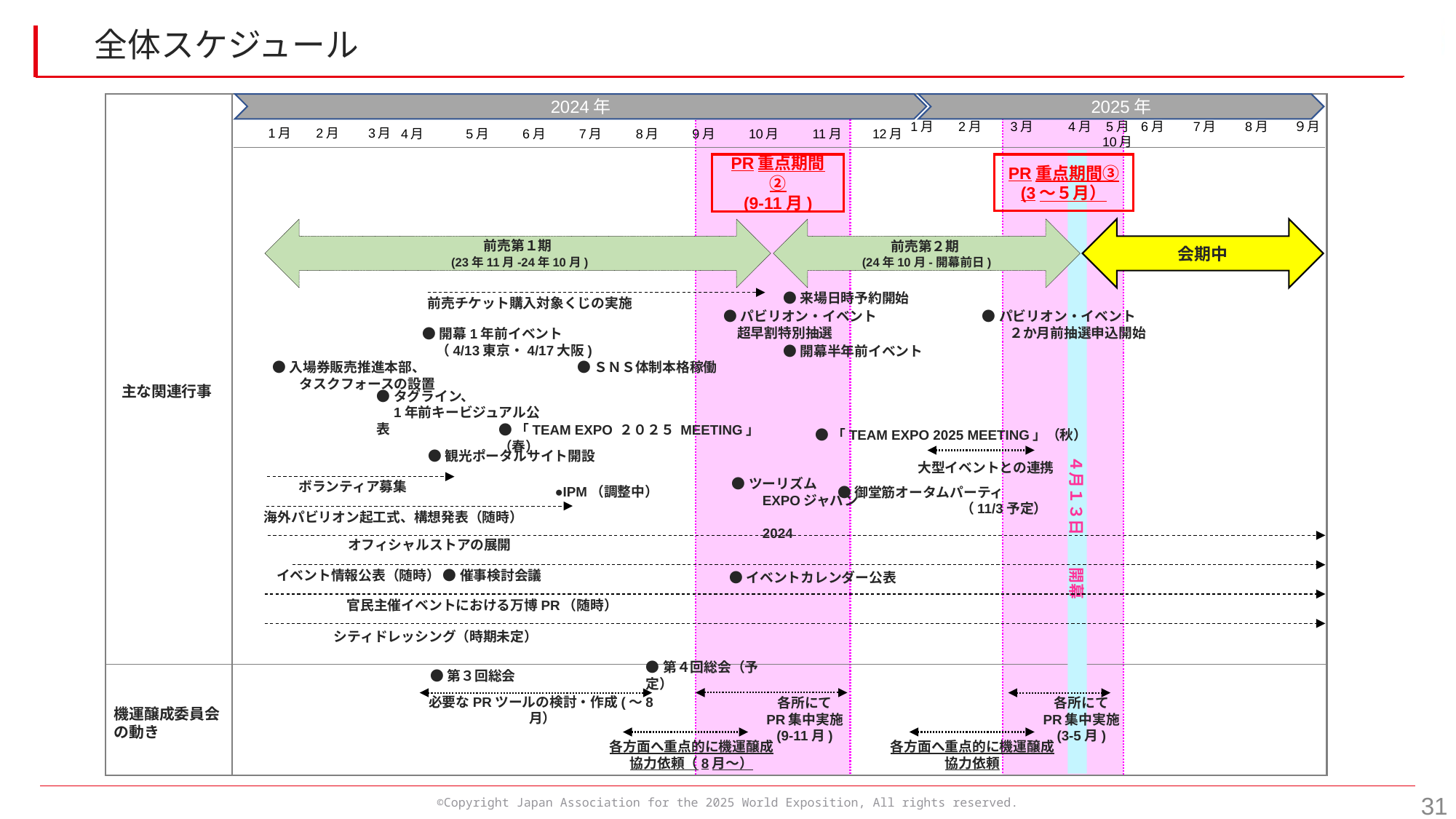

全体スケジュール

2024年
2025年

1月   　2月　　3月
1月   　2月　　3月　　  4月    5月   6月　　7月　　8月　　９月　　10月
4月　　　5月　      6月     　 7月     　 8月     　 9月     　 10月     　 11月     　12月
　　　　　　　　　　　　　　　　　　　４月１３日　　開幕
PR重点期間②
(9-11月)
PR重点期間③
(3～５月）
前売第１期
 (23年11月-24年10月)
前売第２期
(24年10月-開幕前日)
会期中

●来場日時予約開始
前売チケット購入対象くじの実施
●パビリオン・イベント
　超早割特別抽選
●パビリオン・イベント
　　２か月前抽選申込開始
●開幕1年前イベント
　（4/13東京・4/17大阪)
●開幕半年前イベント
●入場券販売推進本部、
　　タスクフォースの設置
●ＳＮＳ体制本格稼働
主な関連行事
●タグライン、
　1年前キービジュアル公表
●「TEAM EXPO 2025 MEETING」（秋）
●「TEAM EXPO ２０２５ MEETING」（春）
●観光ポータルサイト開設
大型イベントとの連携
●IPM（調整中）
ボランティア募集
●御堂筋オータムパーティ
　　　　　　　　　（11/3予定）
●ツーリズム
　　EXPOジャパン
　　2024
海外パビリオン起工式、構想発表（随時）
オフィシャルストアの展開
●催事検討会議
●イベントカレンダー公表
イベント情報公表（随時）
官民主催イベントにおける万博PR（随時）
シティドレッシング（時期未定）
●第３回総会
●第４回総会（予定）
機運醸成委員会
の動き
必要なPRツールの検討・作成(～8月）
各所にて
PR集中実施
(3-5月)
各所にて
PR集中実施
(9-11月)
各方面へ重点的に機運醸成
協力依頼
各方面へ重点的に機運醸成
協力依頼（8月～）

31
©Copyright Japan Association for the 2025 World Exposition, All rights reserved.